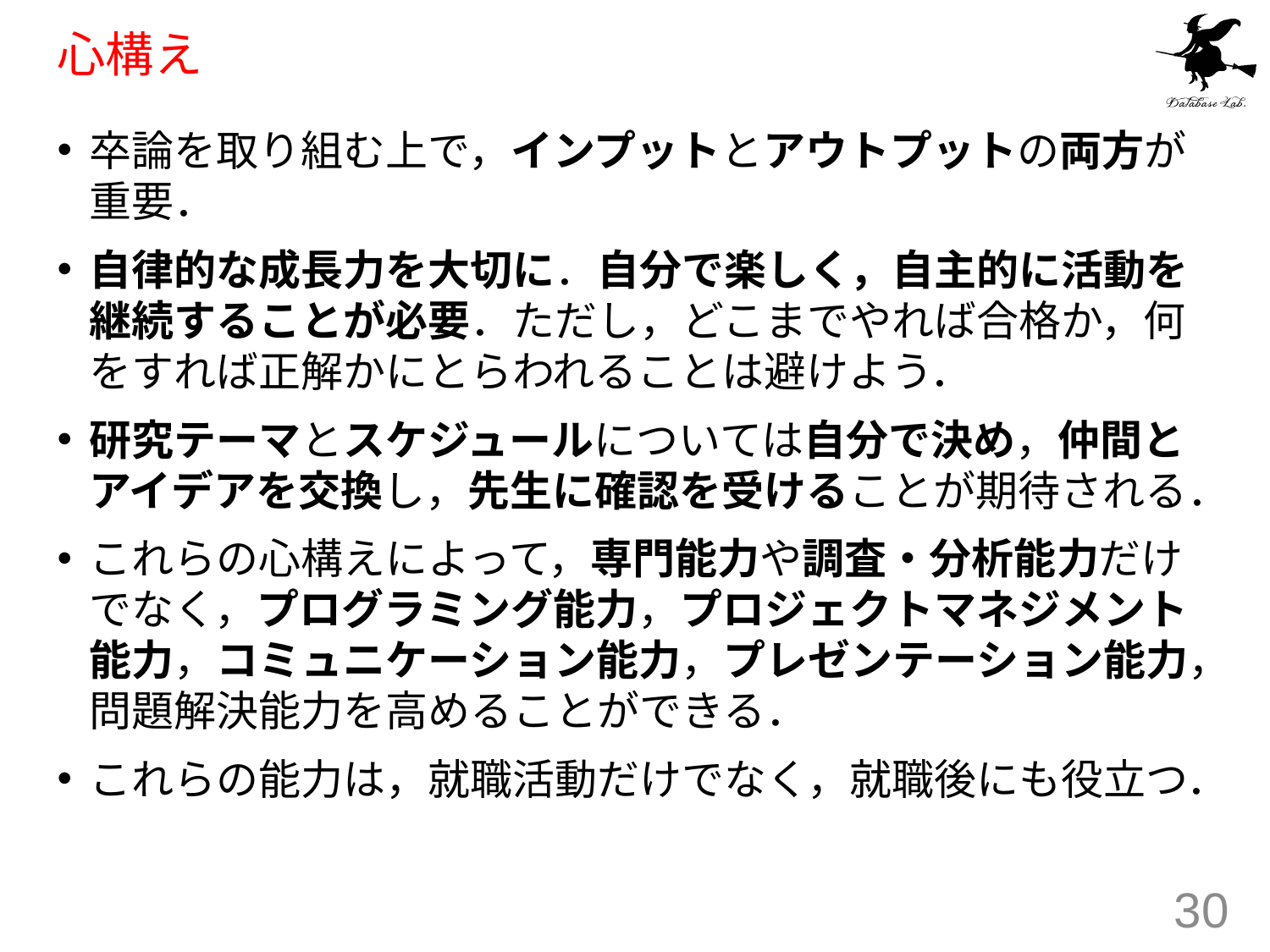

# 心構え
卒論を取り組む上で，インプットとアウトプットの両方が重要．
自律的な成長力を大切に．自分で楽しく，自主的に活動を継続することが必要．ただし，どこまでやれば合格か，何をすれば正解かにとらわれることは避けよう．
研究テーマとスケジュールについては自分で決め，仲間とアイデアを交換し，先生に確認を受けることが期待される．
これらの心構えによって，専門能力や調査・分析能力だけでなく，プログラミング能力，プロジェクトマネジメント能力，コミュニケーション能力，プレゼンテーション能力，問題解決能力を高めることができる．
これらの能力は，就職活動だけでなく，就職後にも役立つ．

30